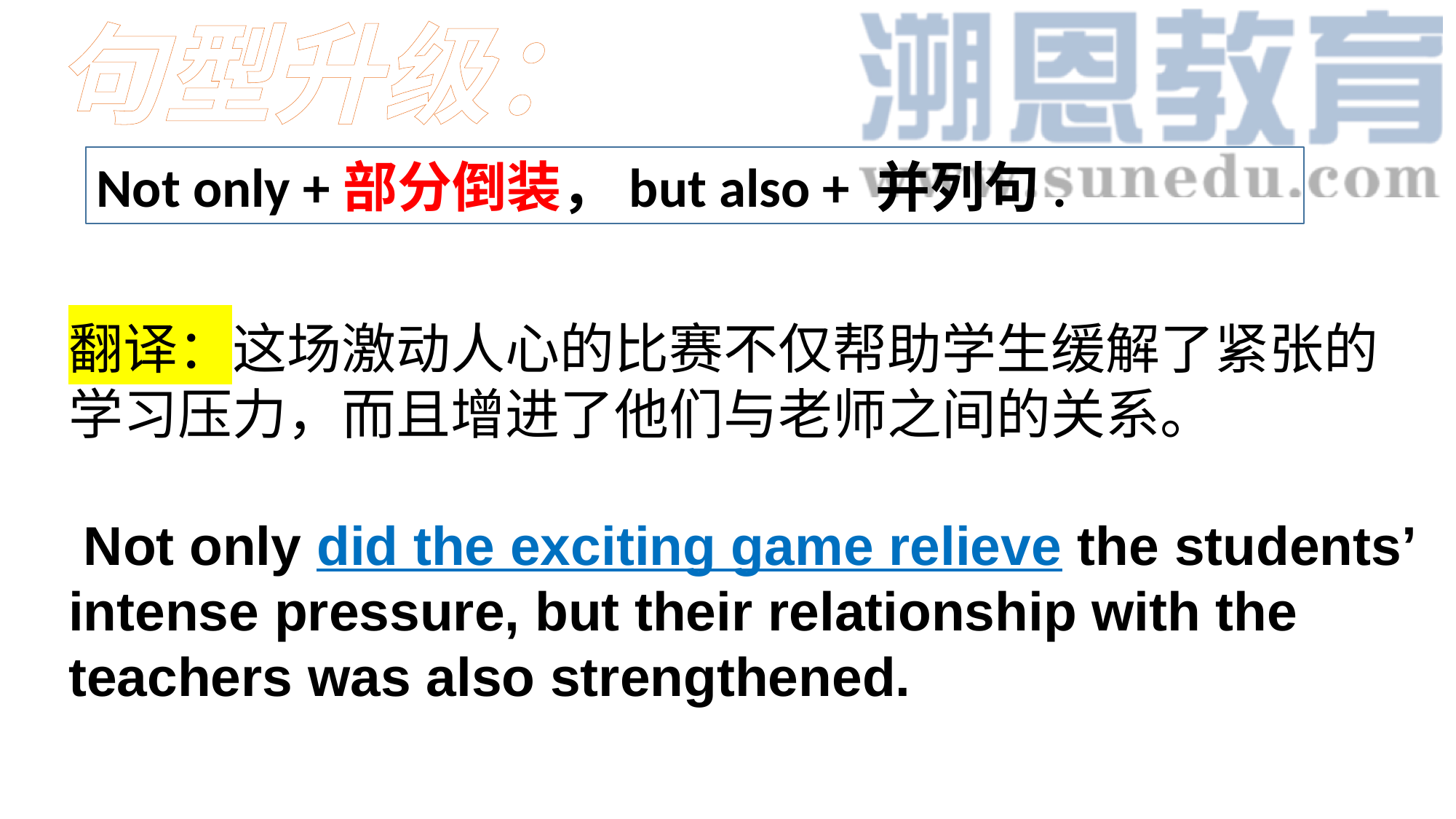

句型升级：
Not only +部分倒装，but also + 并列句.
翻译：这场激动人心的比赛不仅帮助学生缓解了紧张的学习压力，而且增进了他们与老师之间的关系。

 Not only did the exciting game relieve the students’ intense pressure, but their relationship with the teachers was also strengthened.